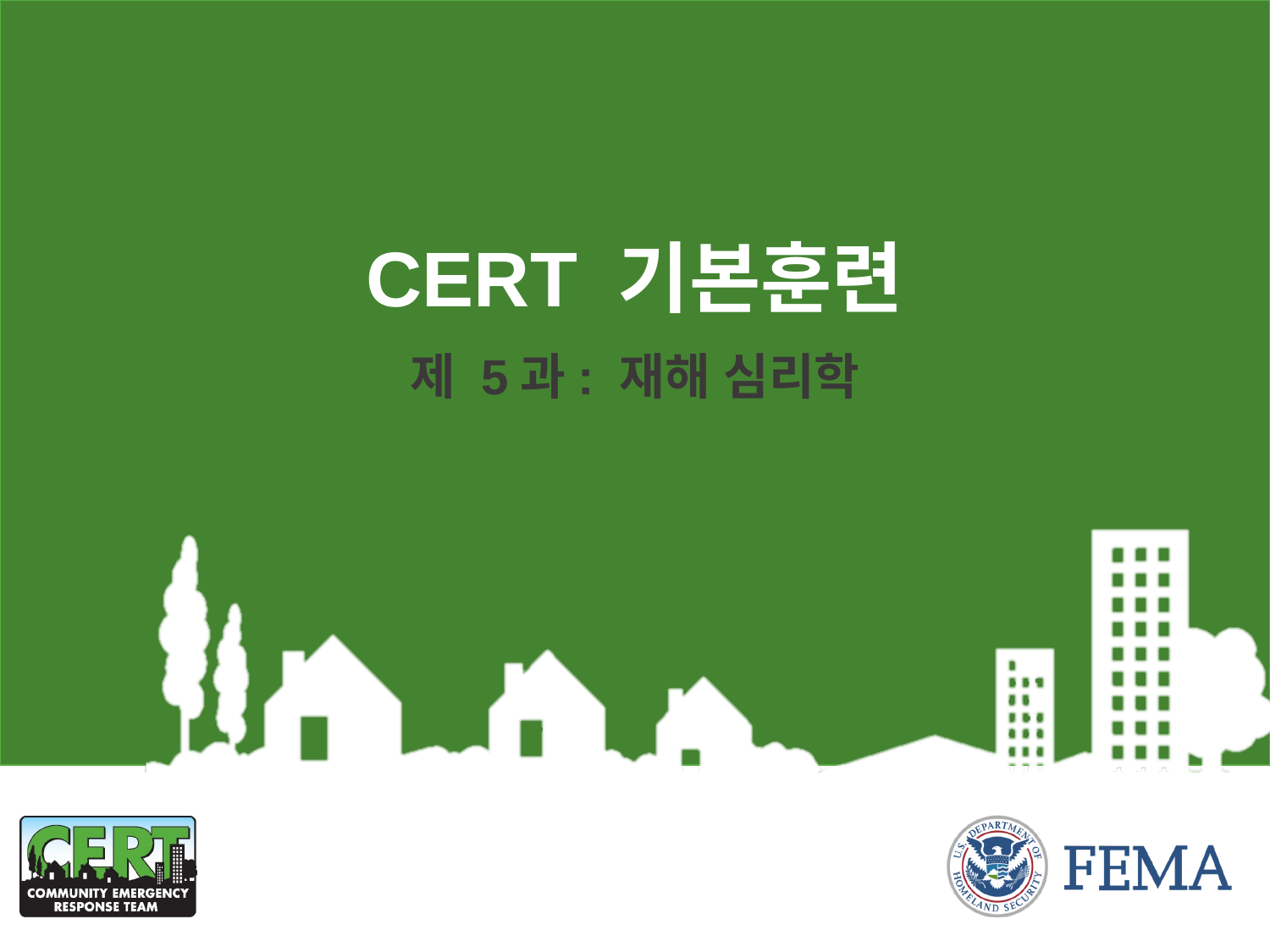

# CERT 기본훈련
제 5과: 재해 심리학